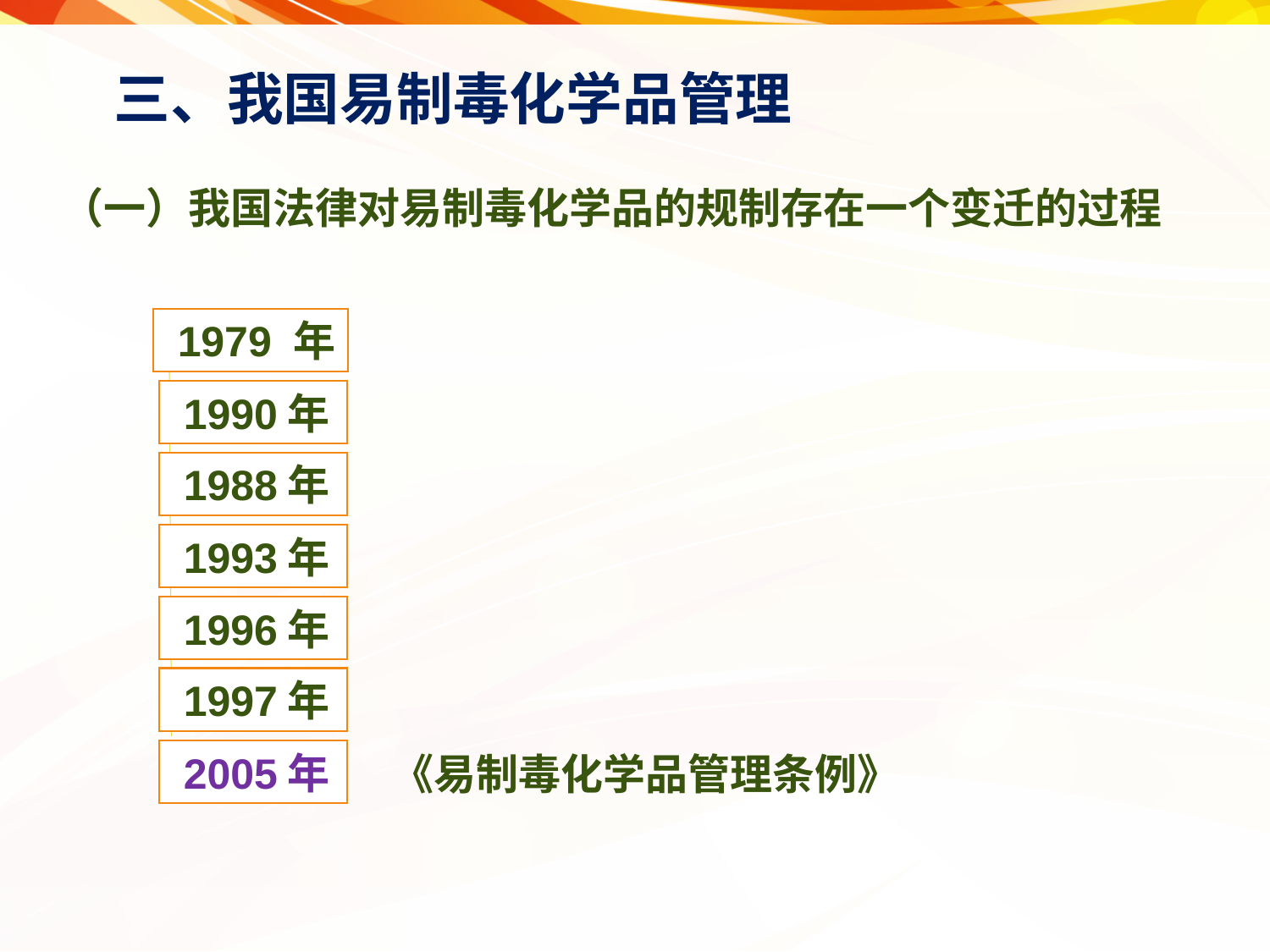

三、我国易制毒化学品管理
（一）我国法律对易制毒化学品的规制存在一个变迁的过程
 1979 年
 1990年
 1988年
 1993年
 1996年
 1997年
《易制毒化学品管理条例》
 2005年